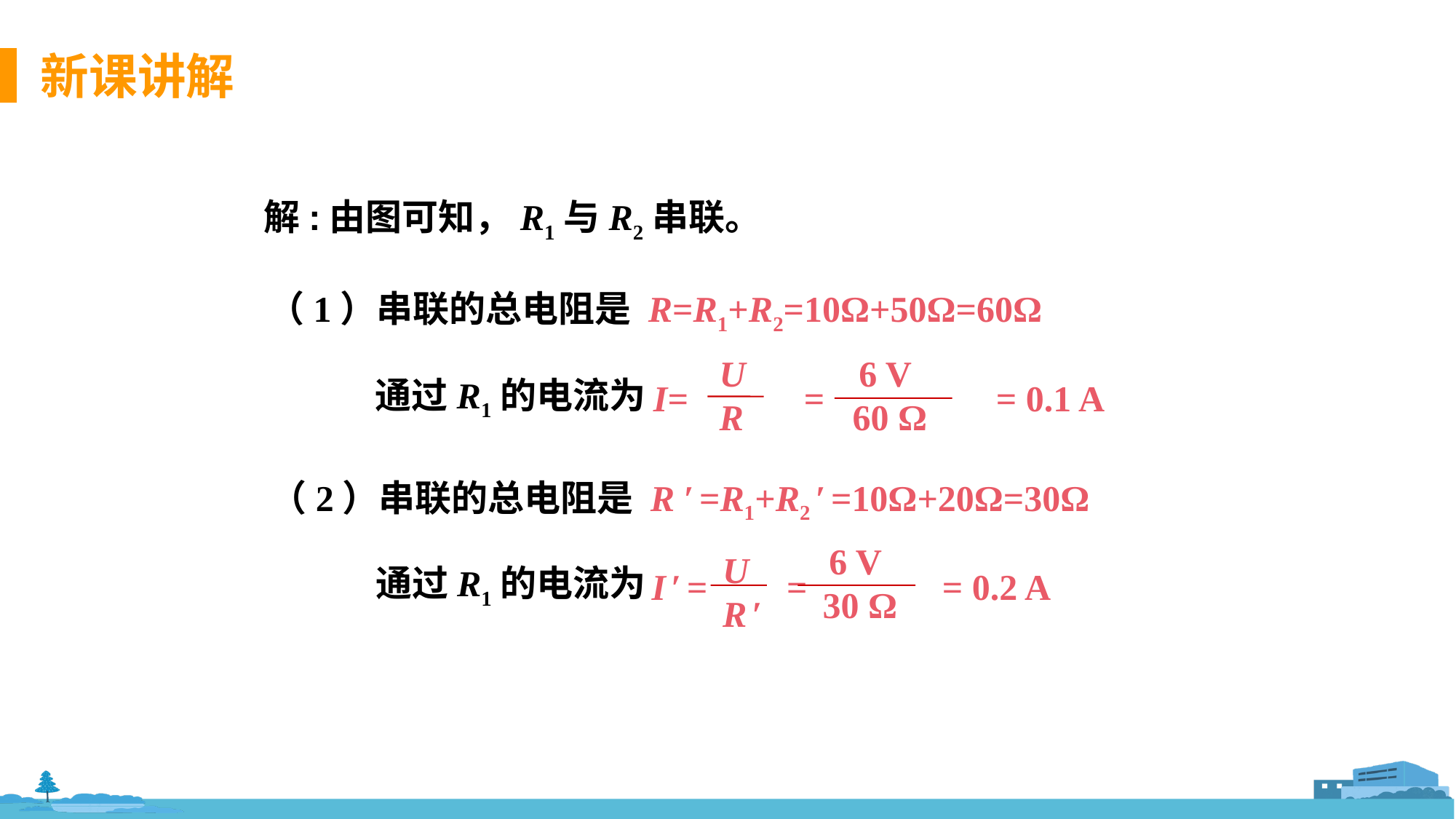

解:由图可知，R1与R2串联。
（1）串联的总电阻是 R=R1+R2=10Ω+50Ω=60Ω
U
R
6 V
 60 Ω
 I= 　  　=　　　 　= 0.1 A

通过R1的电流为
（2）串联的总电阻是 R ′ =R1+R2 ′ =10Ω+20Ω=30Ω
6 V
 30 Ω
U
R ′
I ′ = 　  =　　　 = 0.2 A

通过R1的电流为